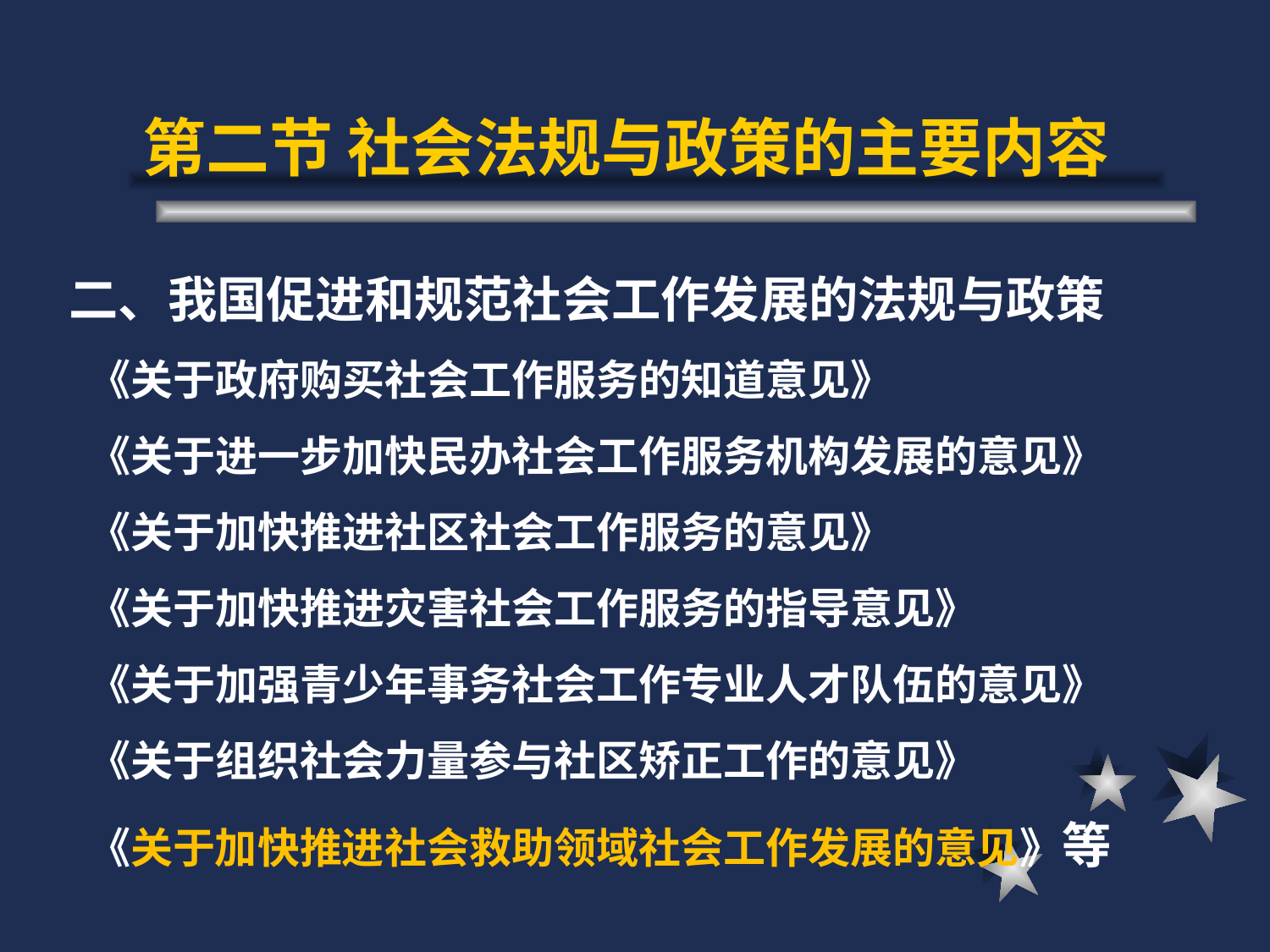

# 第二节 社会法规与政策的主要内容
 二、我国促进和规范社会工作发展的法规与政策
   《关于政府购买社会工作服务的知道意见》
   《关于进一步加快民办社会工作服务机构发展的意见》
   《关于加快推进社区社会工作服务的意见》
   《关于加快推进灾害社会工作服务的指导意见》
   《关于加强青少年事务社会工作专业人才队伍的意见》
   《关于组织社会力量参与社区矫正工作的意见》
   《关于加快推进社会救助领域社会工作发展的意见》等
36